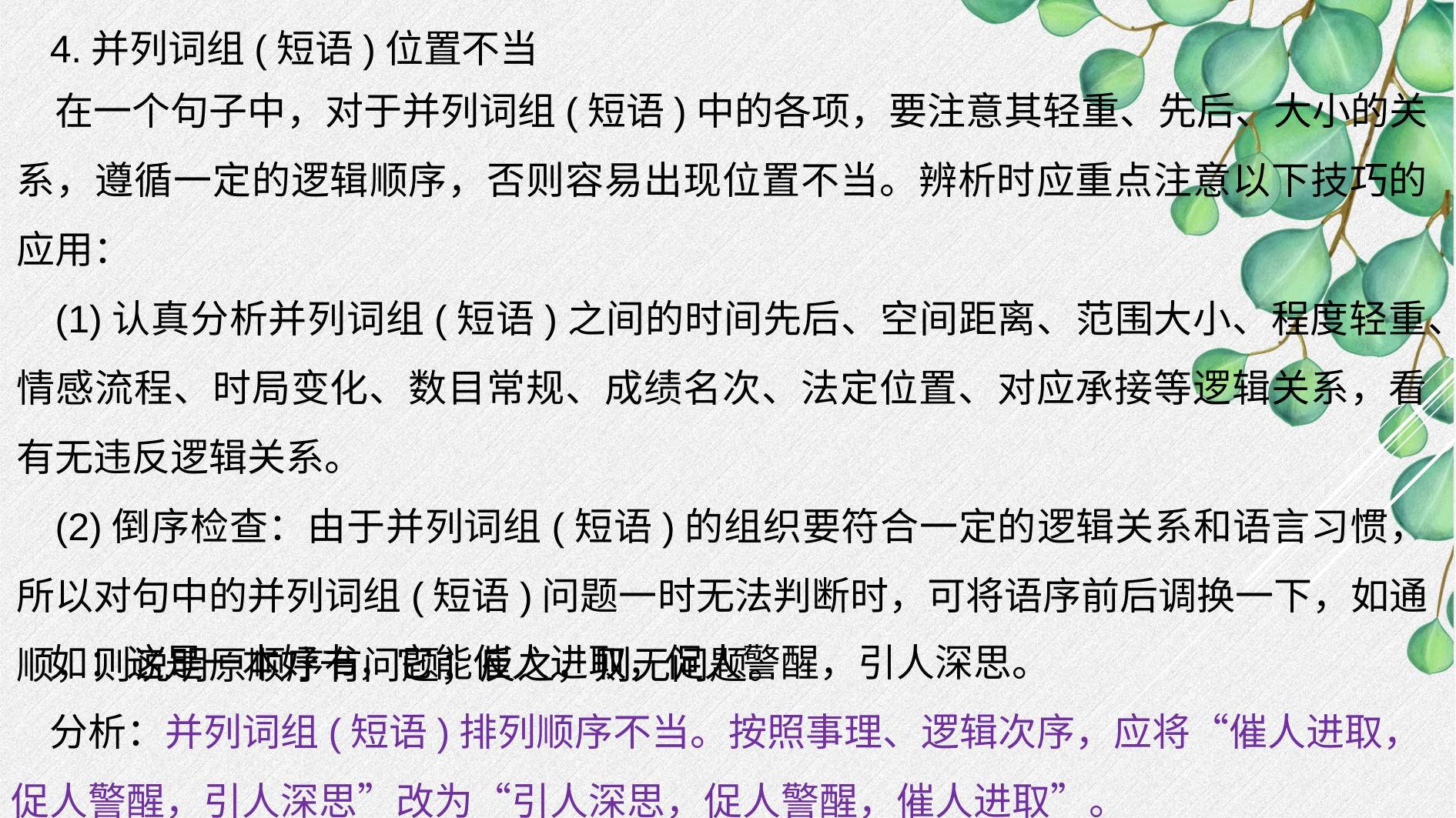

4.并列词组(短语)位置不当
在一个句子中，对于并列词组(短语)中的各项，要注意其轻重、先后、大小的关系，遵循一定的逻辑顺序，否则容易出现位置不当。辨析时应重点注意以下技巧的应用：
(1)认真分析并列词组(短语)之间的时间先后、空间距离、范围大小、程度轻重、情感流程、时局变化、数目常规、成绩名次、法定位置、对应承接等逻辑关系，看有无违反逻辑关系。
(2)倒序检查：由于并列词组(短语)的组织要符合一定的逻辑关系和语言习惯，所以对句中的并列词组(短语)问题一时无法判断时，可将语序前后调换一下，如通顺，则说明原顺序有问题；反之，则无问题。
如：这是一本好书，它能催人进取，促人警醒，引人深思。
分析：并列词组(短语)排列顺序不当。按照事理、逻辑次序，应将“催人进取，促人警醒，引人深思”改为“引人深思，促人警醒，催人进取”。